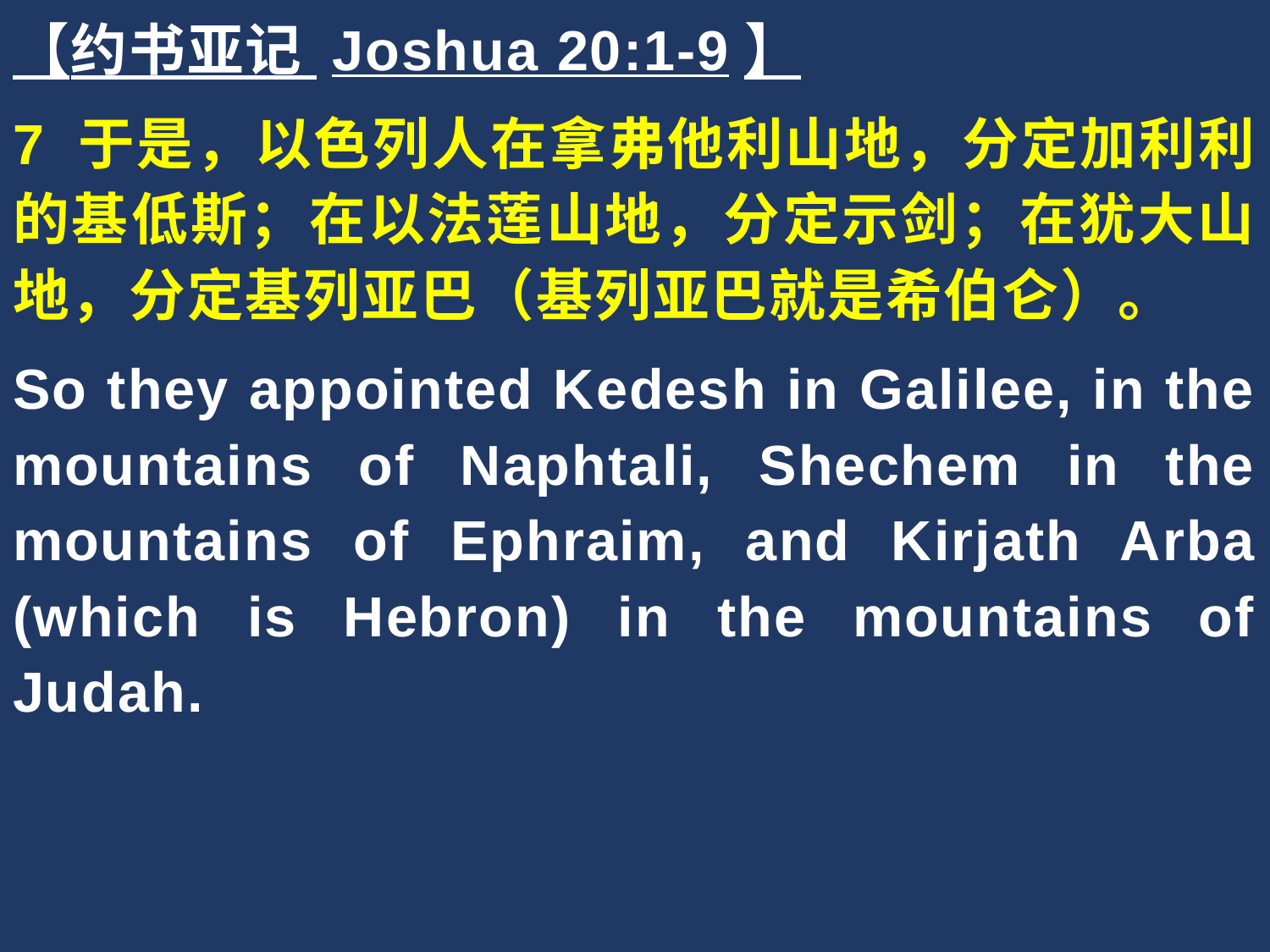

【约书亚记 Joshua 20:1-9】
7 于是，以色列人在拿弗他利山地，分定加利利的基低斯；在以法莲山地，分定示剑；在犹大山地，分定基列亚巴（基列亚巴就是希伯仑）。
So they appointed Kedesh in Galilee, in the mountains of Naphtali, Shechem in the mountains of Ephraim, and Kirjath Arba (which is Hebron) in the mountains of Judah.